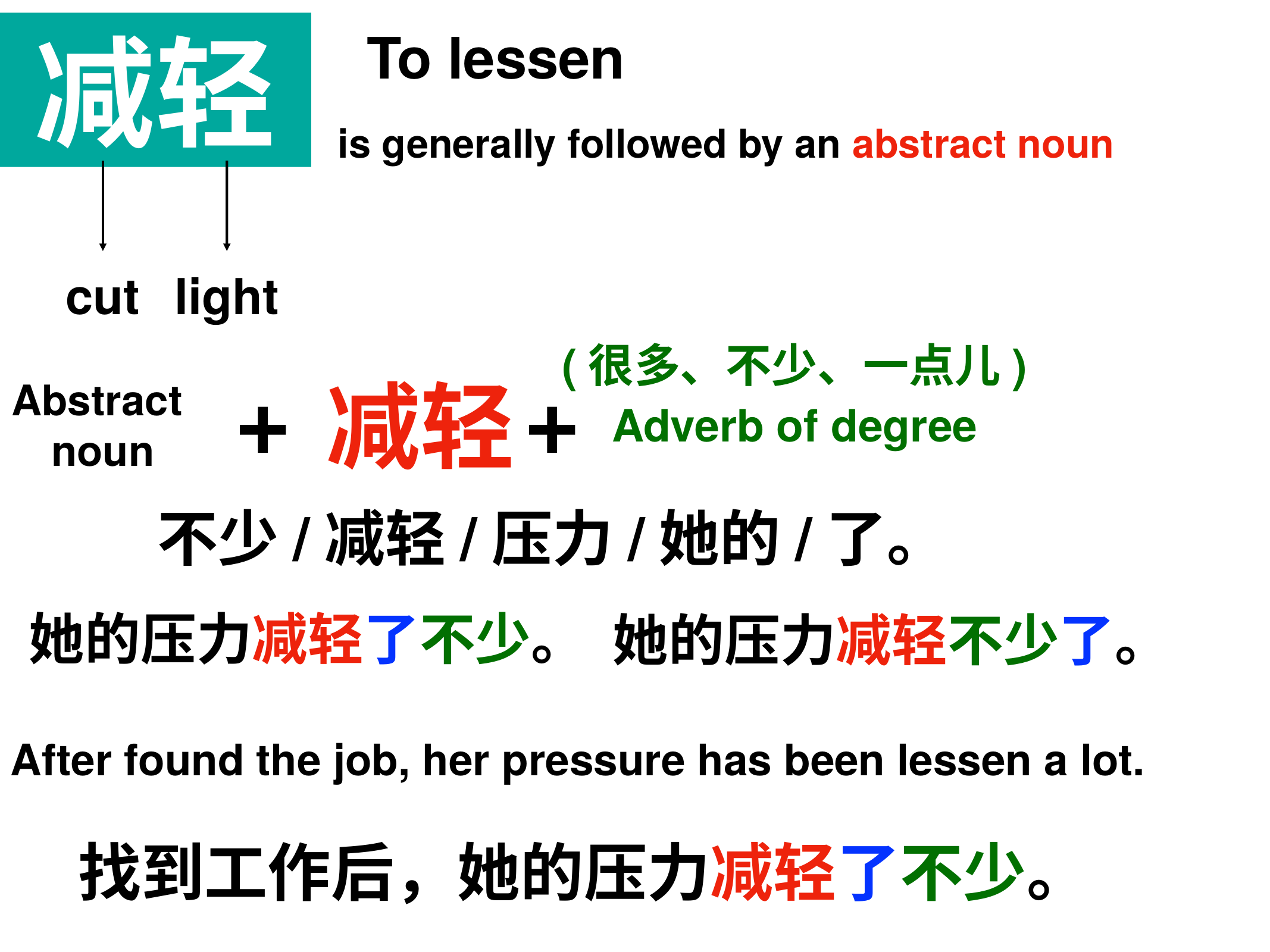

减轻
To lessen
is generally followed by an abstract noun

cut
light
(很多、不少、一点儿)
+
+
减轻
Abstract
noun
Adverb of degree
不少/减轻/压力/她的/了。
她的压力减轻了不少。
她的压力减轻不少了。
After found the job, her pressure has been lessen a lot.
找到工作后，她的压力减轻了不少。